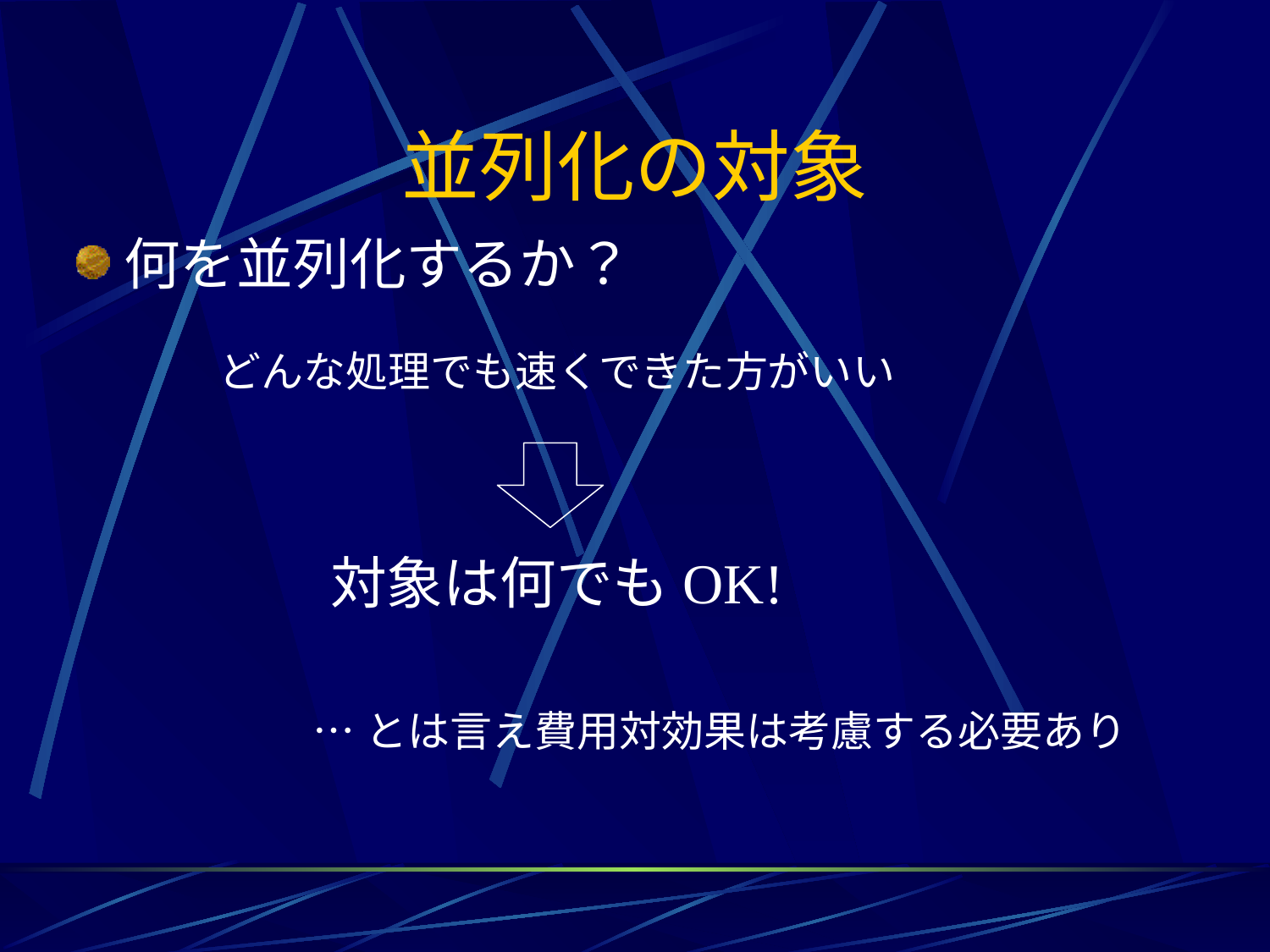

# 並列化の対象
何を並列化するか？

どんな処理でも速くできた方がいい

対象は何でもOK!
…とは言え費用対効果は考慮する必要あり